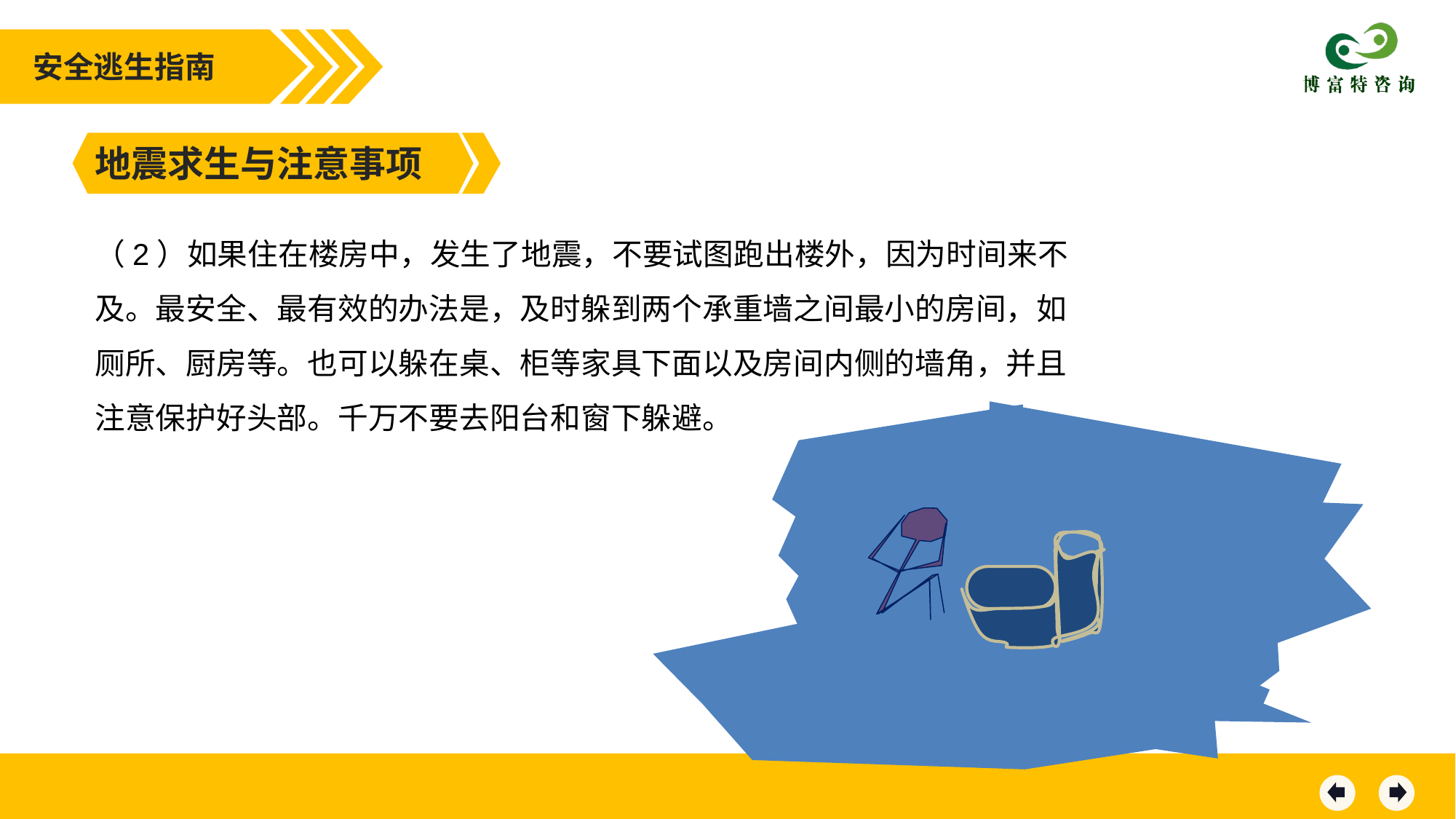

安全逃生指南

地震求生与注意事项
（2）如果住在楼房中，发生了地震，不要试图跑出楼外，因为时间来不及。最安全、最有效的办法是，及时躲到两个承重墙之间最小的房间，如厕所、厨房等。也可以躲在桌、柜等家具下面以及房间内侧的墙角，并且注意保护好头部。千万不要去阳台和窗下躲避。